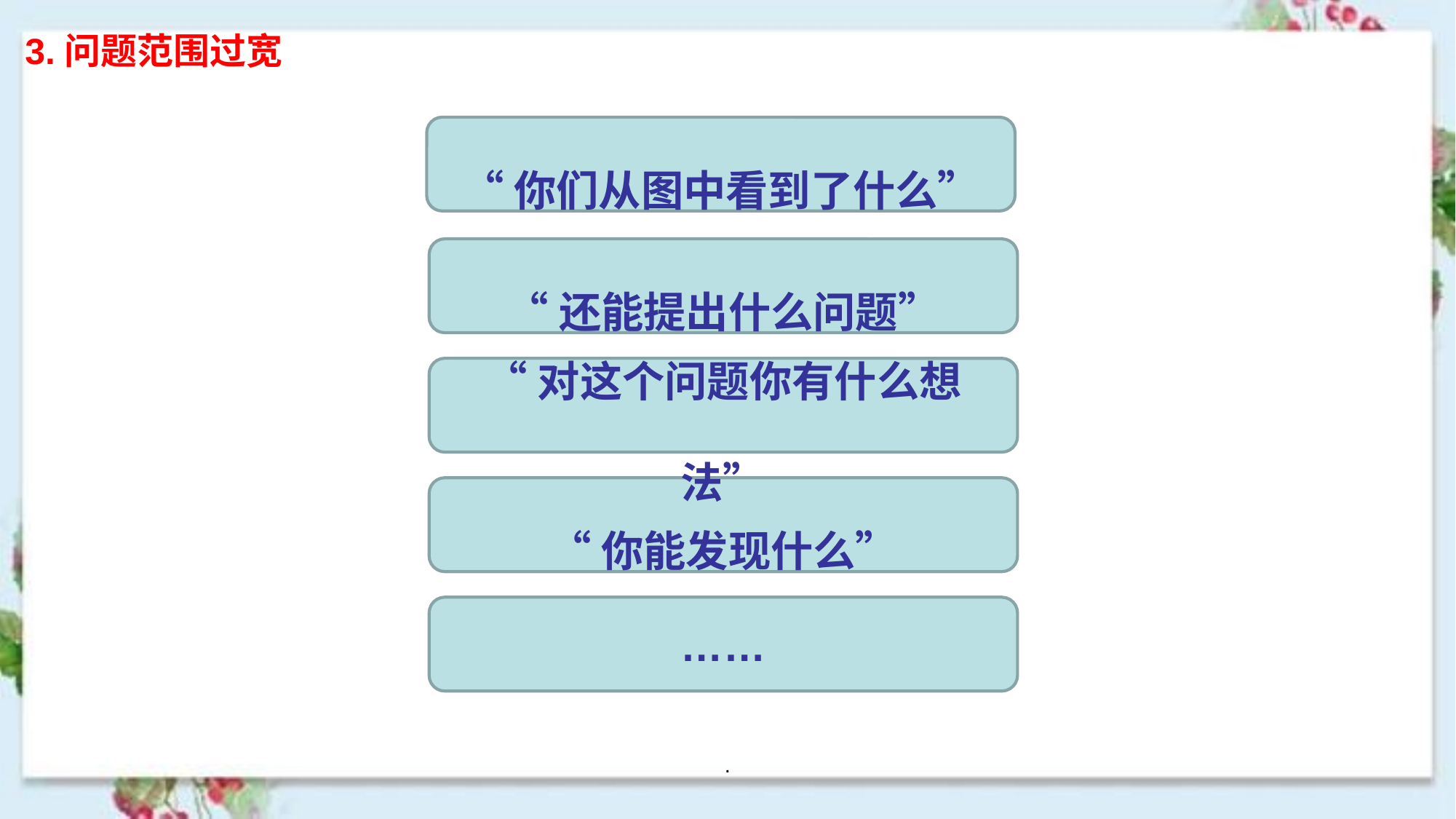

3.问题范围过宽
“你们从图中看到了什么”
“还能提出什么问题”
“对这个问题你有什么想法”
“你能发现什么”
……
.